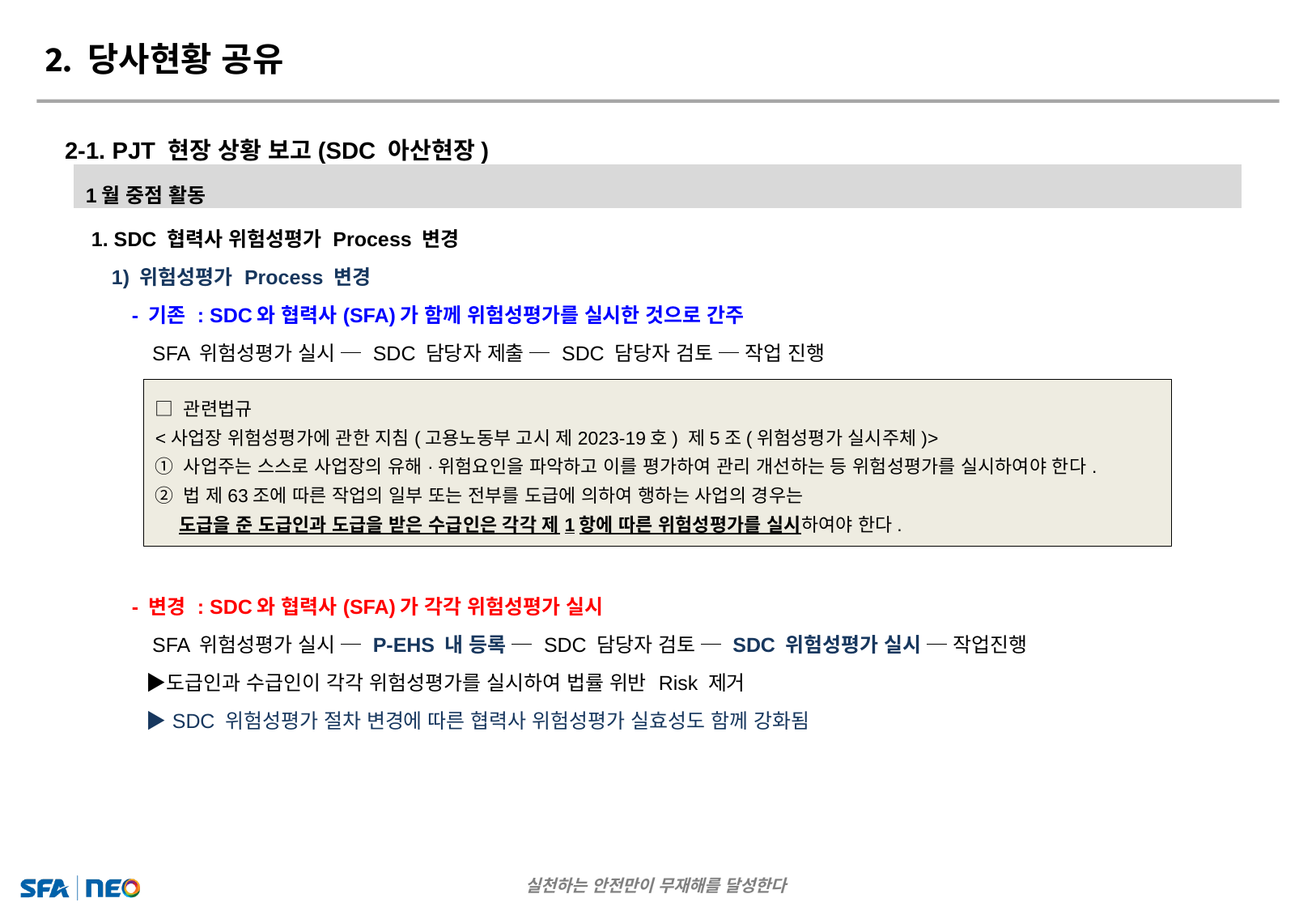

2. 당사현황 공유
2-1. PJT 현장 상황 보고(SDC 아산현장)
| 1월 중점 활동 |
| --- |
| 1. SDC 협력사 위험성평가 Process 변경 　1) 위험성평가 Process 변경 　　- 기존 : SDC와 협력사(SFA)가 함께 위험성평가를 실시한 것으로 간주 　　　SFA 위험성평가 실시 ─ SDC 담당자 제출 ─ SDC 담당자 검토 ─ 작업 진행 　　　▶도급인과 수급인이 “함께” 위험성평가를 실시하는 것과 관련하여 법률 위반 Risk가 있음 　　- 변경 : SDC와 협력사(SFA)가 각각 위험성평가 실시 　　　SFA 위험성평가 실시 ─ P-EHS 내 등록 ─ SDC 담당자 검토 ─ SDC 위험성평가 실시 ─ 작업진행 　　　▶도급인과 수급인이 각각 위험성평가를 실시하여 법률 위반 Risk 제거 　　　▶SDC 위험성평가 절차 변경에 따른 협력사 위험성평가 실효성도 함께 강화됨 |
□ 관련법규
<사업장 위험성평가에 관한 지침(고용노동부 고시 제2023-19호) 제5조(위험성평가 실시주체)>
① 사업주는 스스로 사업장의 유해·위험요인을 파악하고 이를 평가하여 관리 개선하는 등 위험성평가를 실시하여야 한다.
② 법 제63조에 따른 작업의 일부 또는 전부를 도급에 의하여 행하는 사업의 경우는
　 도급을 준 도급인과 도급을 받은 수급인은 각각 제1항에 따른 위험성평가를 실시하여야 한다.